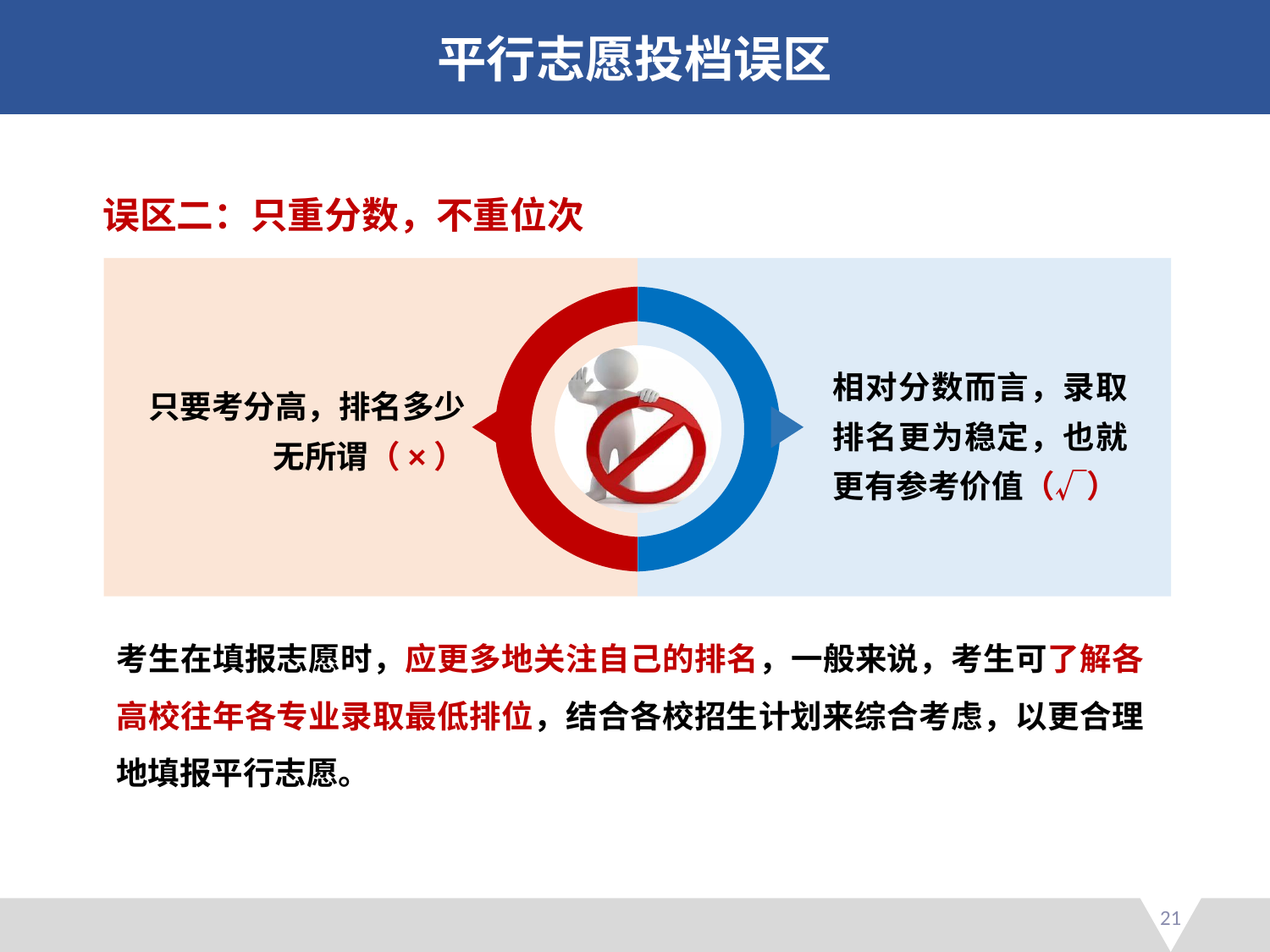

平行志愿投档误区
误区二：只重分数，不重位次

相对分数而言，录取排名更为稳定，也就更有参考价值（√）
只要考分高，排名多少无所谓（×）

考生在填报志愿时，应更多地关注自己的排名，一般来说，考生可了解各高校往年各专业录取最低排位，结合各校招生计划来综合考虑，以更合理地填报平行志愿。

21